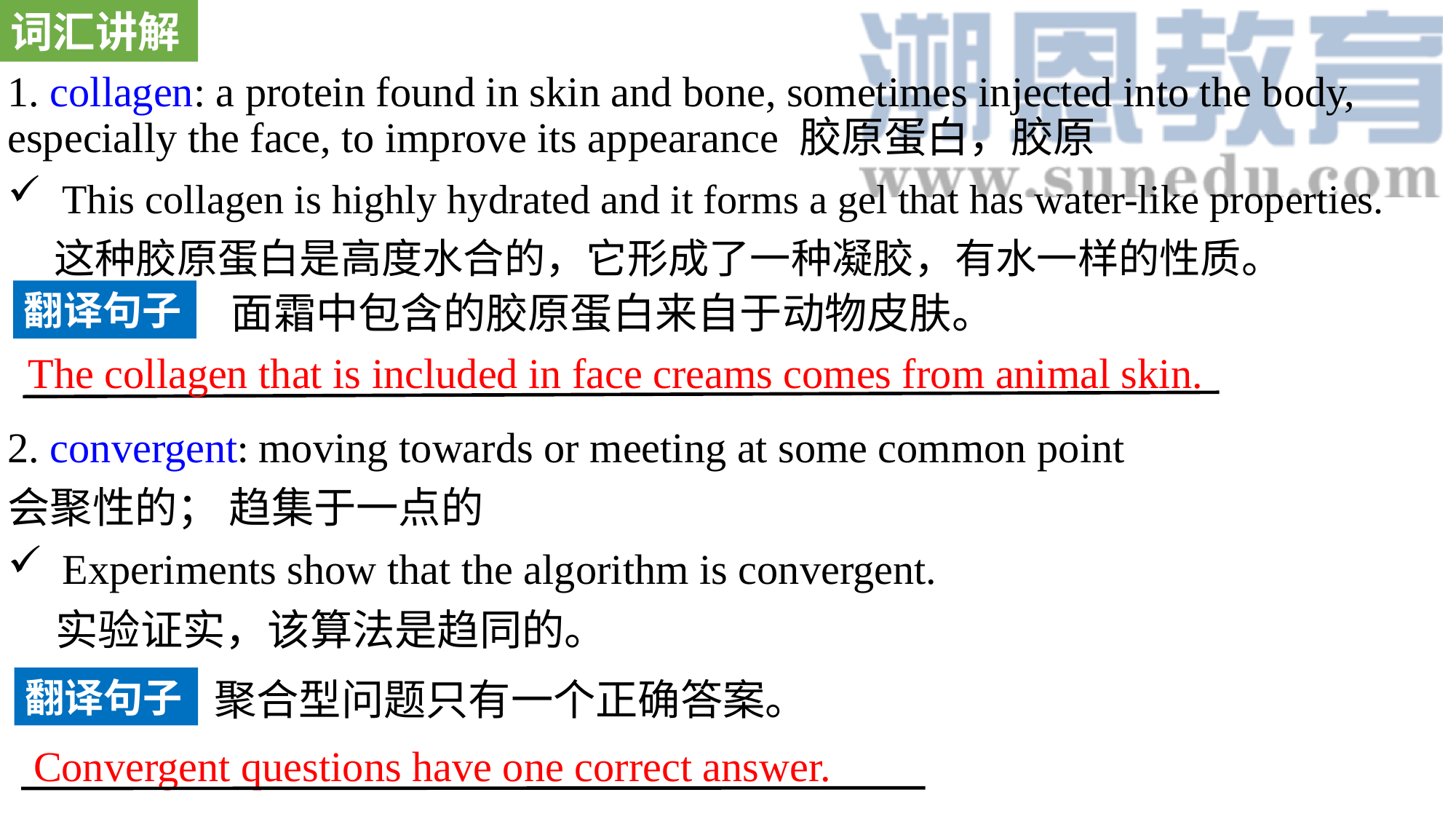

词汇讲解
1. collagen: a protein found in skin and bone, sometimes injected into the body, especially the face, to improve its appearance 胶原蛋白，胶原
This collagen is highly hydrated and it forms a gel that has water-like properties.
    这种胶原蛋白是高度水合的，它形成了一种凝胶，有水一样的性质。

2. convergent: moving towards or meeting at some common point
会聚性的； 趋集于一点的
Experiments show that the algorithm is convergent.
    实验证实，该算法是趋同的。

翻译句子
面霜中包含的胶原蛋白来自于动物皮肤。
The collagen that is included in face creams comes from animal skin.
翻译句子
聚合型问题只有一个正确答案。
Convergent questions have one correct answer.